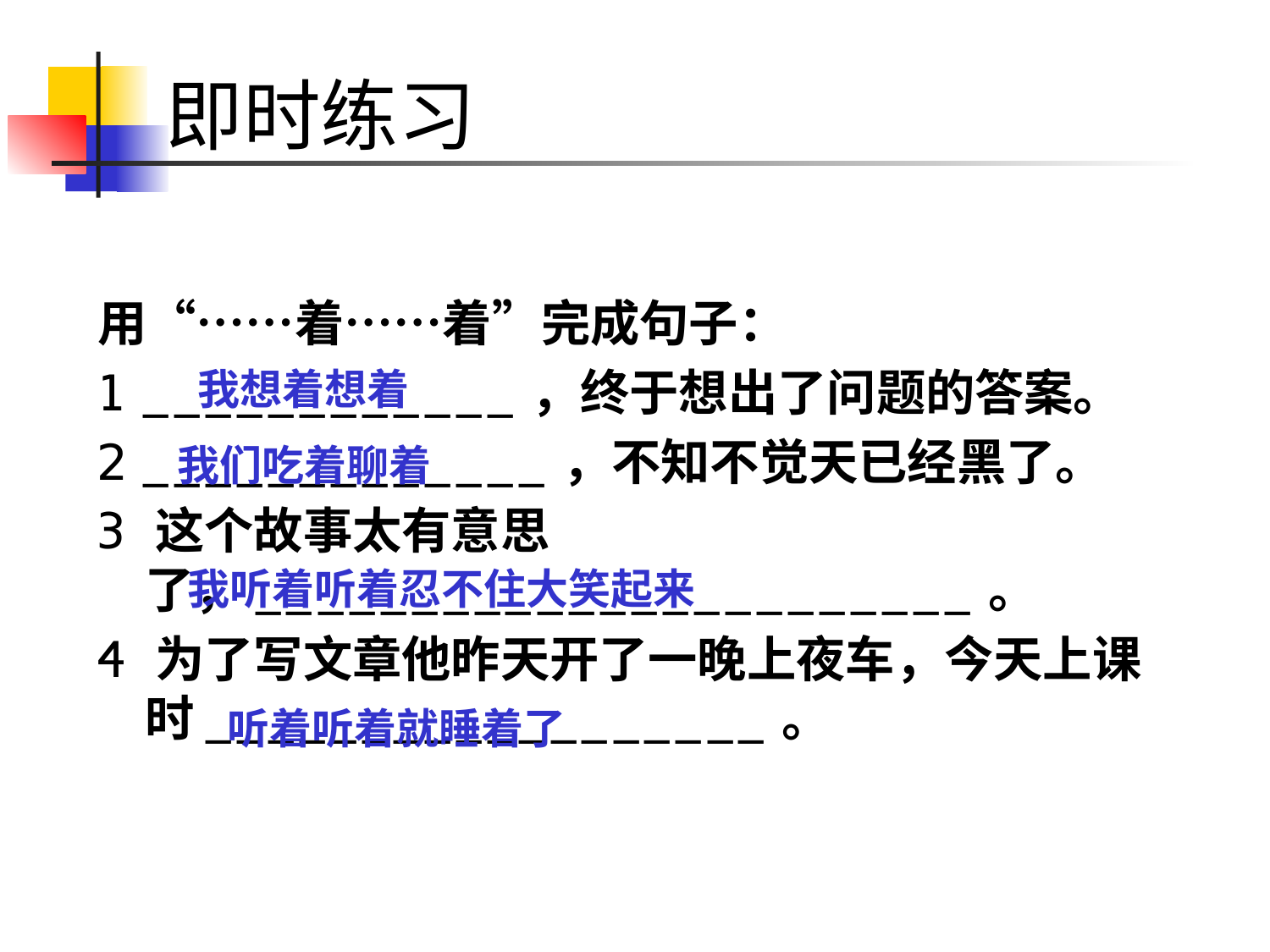

# 即时练习
用“……着……着”完成句子：
1 ____________，终于想出了问题的答案。
2 _____________，不知不觉天已经黑了。
3 这个故事太有意思了，_______________________。
4 为了写文章他昨天开了一晚上夜车，今天上课时__________________。
我想着想着
我们吃着聊着
我听着听着忍不住大笑起来
听着听着就睡着了